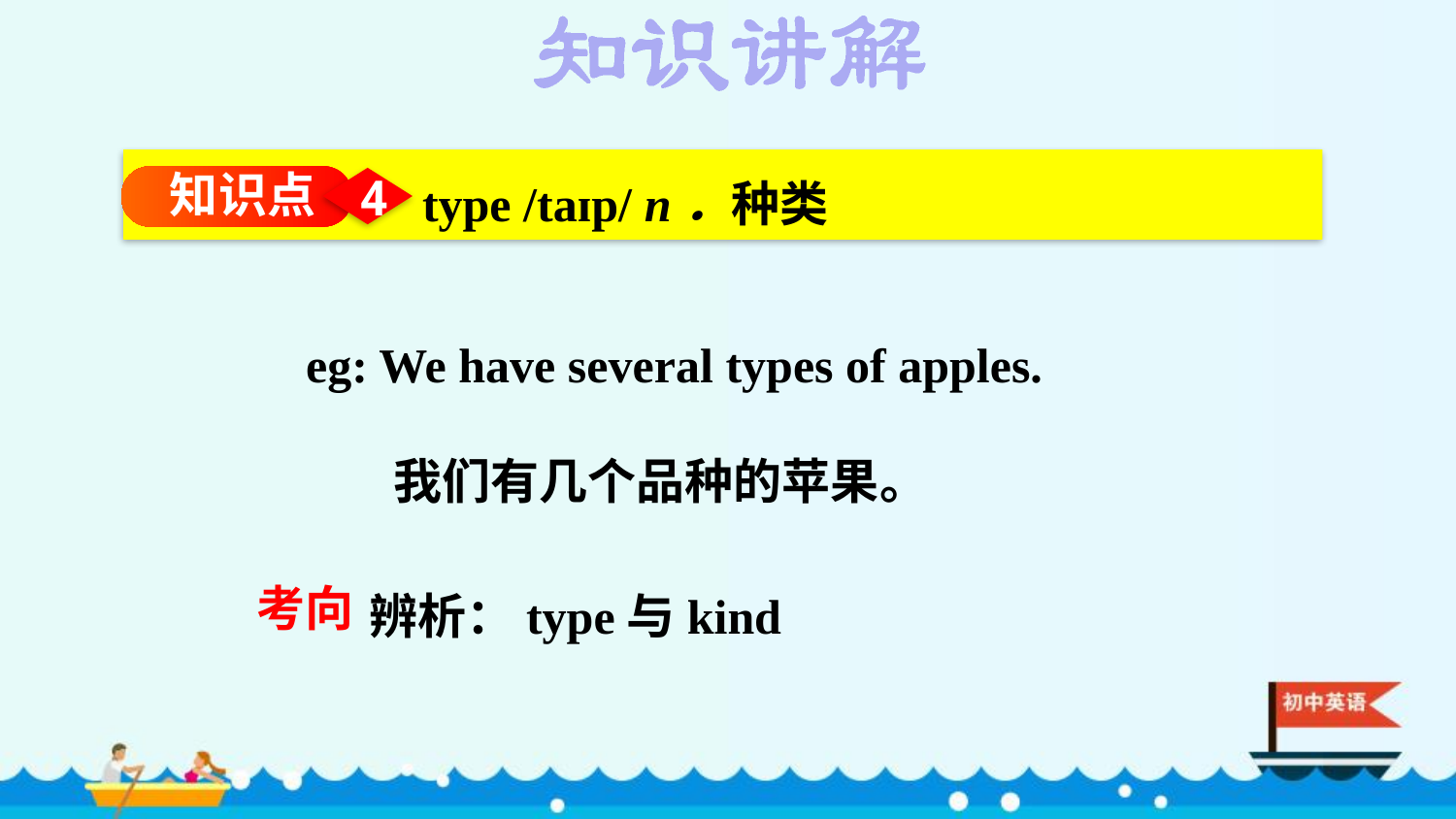

type /taɪp/ n．种类

知识点

4
eg: We have several types of apples.
       我们有几个品种的苹果。
辨析：type与kind
考向